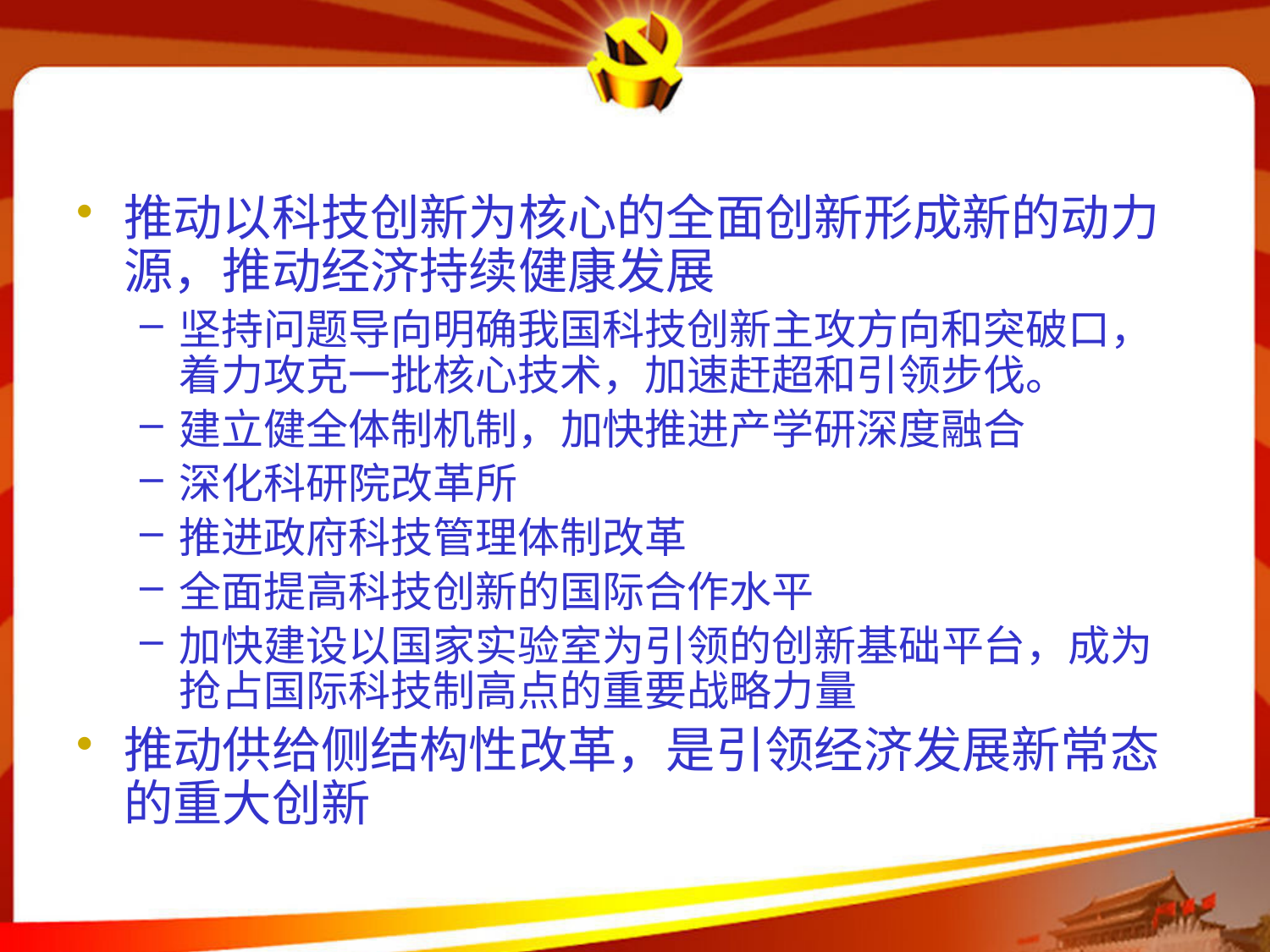

#

推动以科技创新为核心的全面创新形成新的动力源，推动经济持续健康发展
坚持问题导向明确我国科技创新主攻方向和突破口，着力攻克一批核心技术，加速赶超和引领步伐。
建立健全体制机制，加快推进产学研深度融合
深化科研院改革所
推进政府科技管理体制改革
全面提高科技创新的国际合作水平
加快建设以国家实验室为引领的创新基础平台，成为抢占国际科技制高点的重要战略力量
推动供给侧结构性改革，是引领经济发展新常态的重大创新